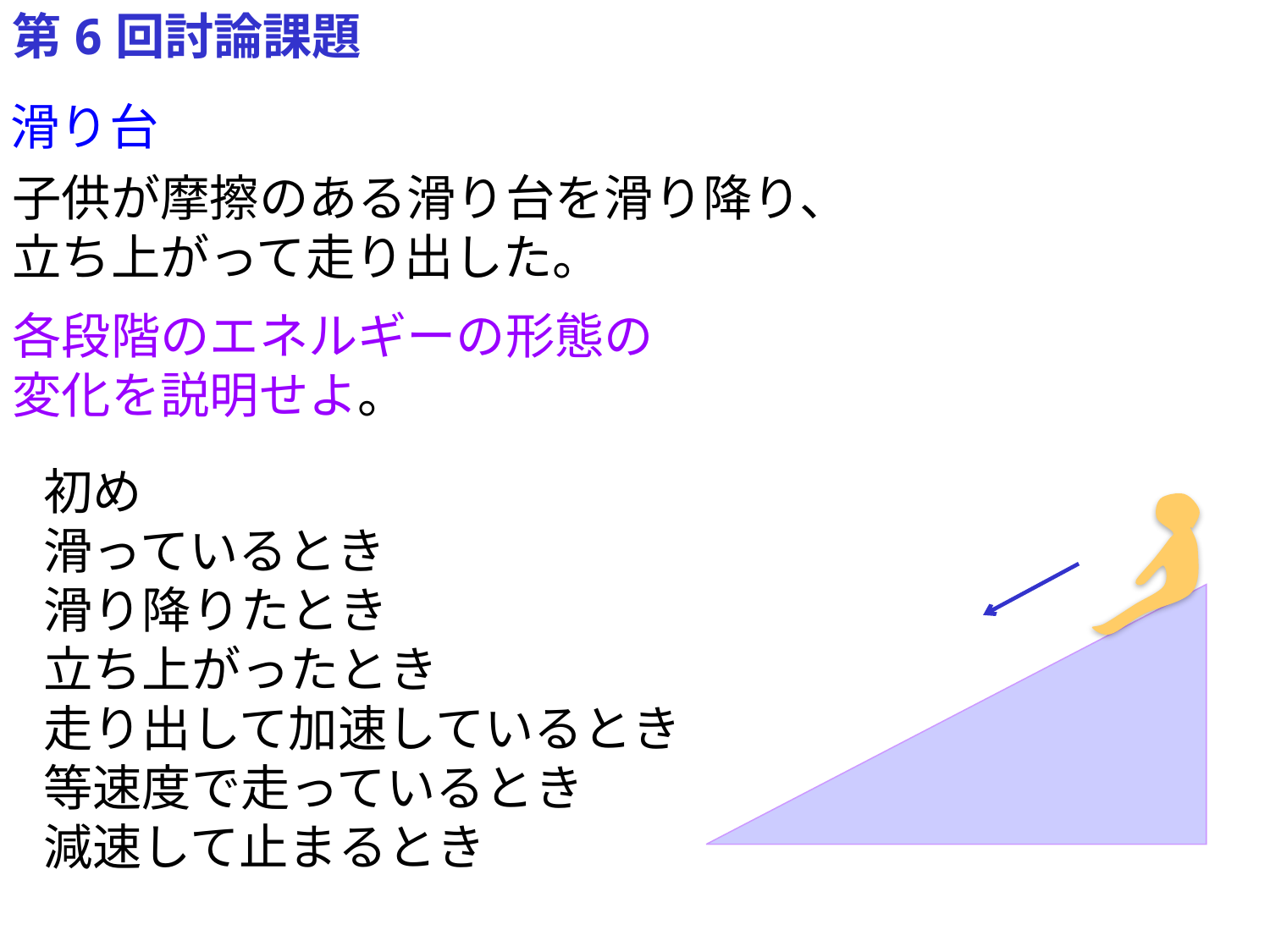

第6回討論課題
# 滑り台
子供が摩擦のある滑り台を滑り降り、立ち上がって走り出した。
各段階のエネルギーの形態の変化を説明せよ。
初め
滑っているとき
滑り降りたとき
立ち上がったとき
走り出して加速しているとき
等速度で走っているとき
減速して止まるとき